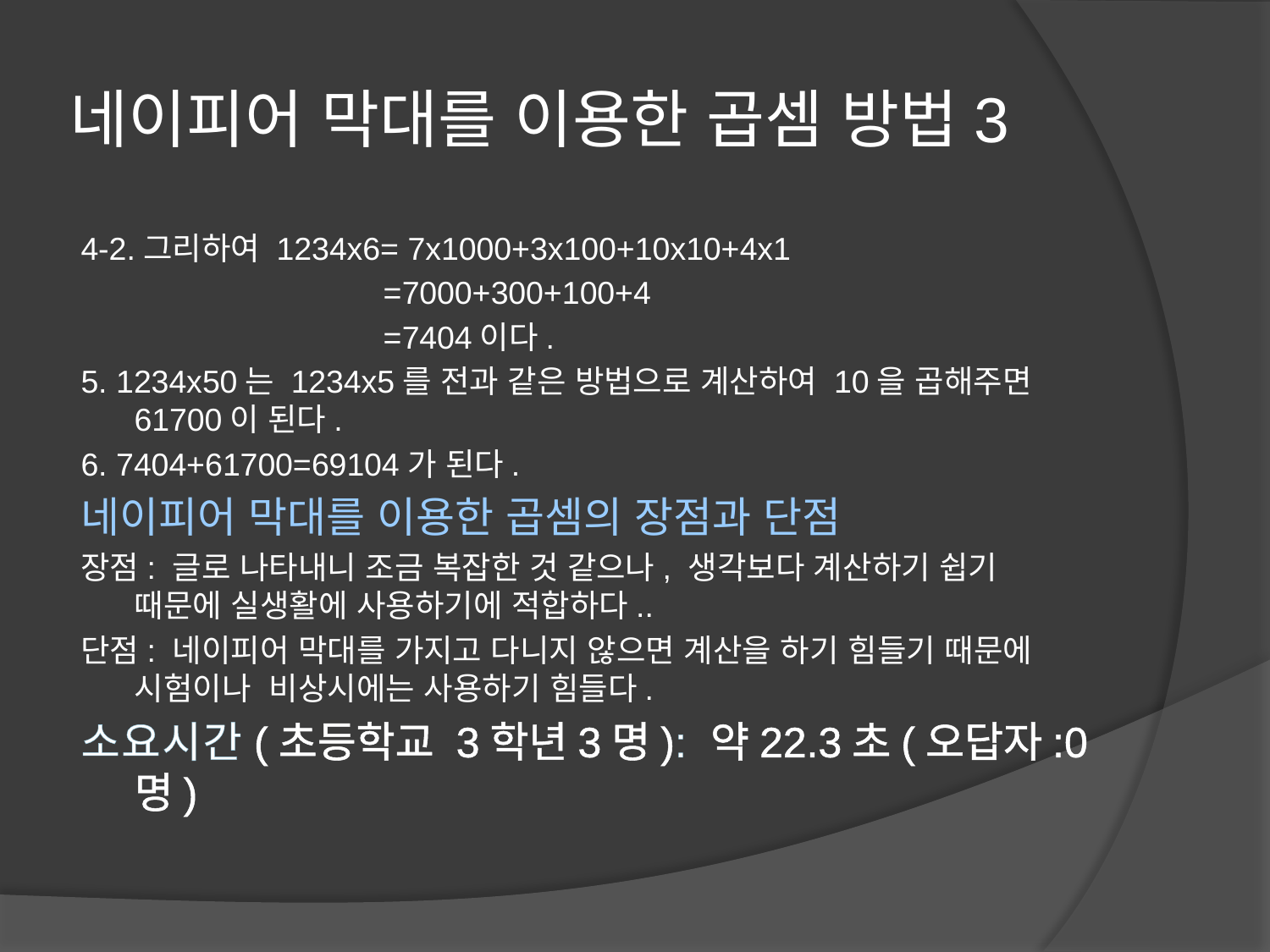

# 네이피어 막대를 이용한 곱셈 방법3
4-2.그리하여 1234x6= 7x1000+3x100+10x10+4x1
                                  =7000+300+100+4
                                  =7404이다.
5. 1234x50는 1234x5를 전과 같은 방법으로 계산하여 10을 곱해주면 61700이 된다.
6. 7404+61700=69104가 된다.
네이피어 막대를 이용한 곱셈의 장점과 단점
장점: 글로 나타내니 조금 복잡한 것 같으나, 생각보다 계산하기 쉽기 때문에 실생활에 사용하기에 적합하다..
단점: 네이피어 막대를 가지고 다니지 않으면 계산을 하기 힘들기 때문에 시험이나  비상시에는 사용하기 힘들다.
소요시간(초등학교 3학년3명): 약22.3초(오답자:0명)